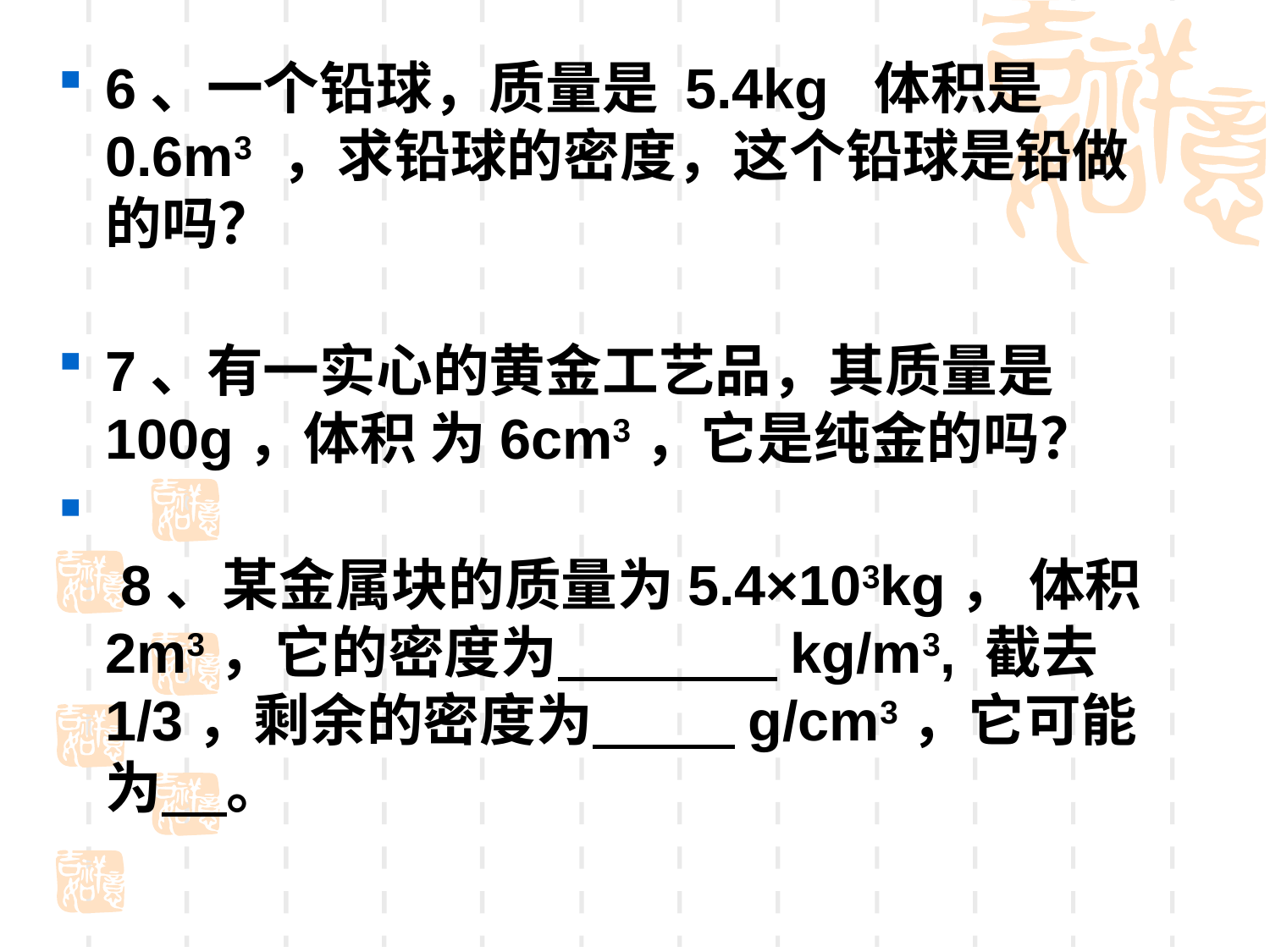

6、一个铅球，质量是 5.4kg  体积是0.6m3 ，求铅球的密度，这个铅球是铅做的吗？
7、有一实心的黄金工艺品，其质量是 100g，体积 为6cm3，它是纯金的吗？
 8、某金属块的质量为5.4×103kg， 体积2m3，它的密度为                 kg/m3, 截去1/3，剩余的密度为           g/cm3，它可能为     。